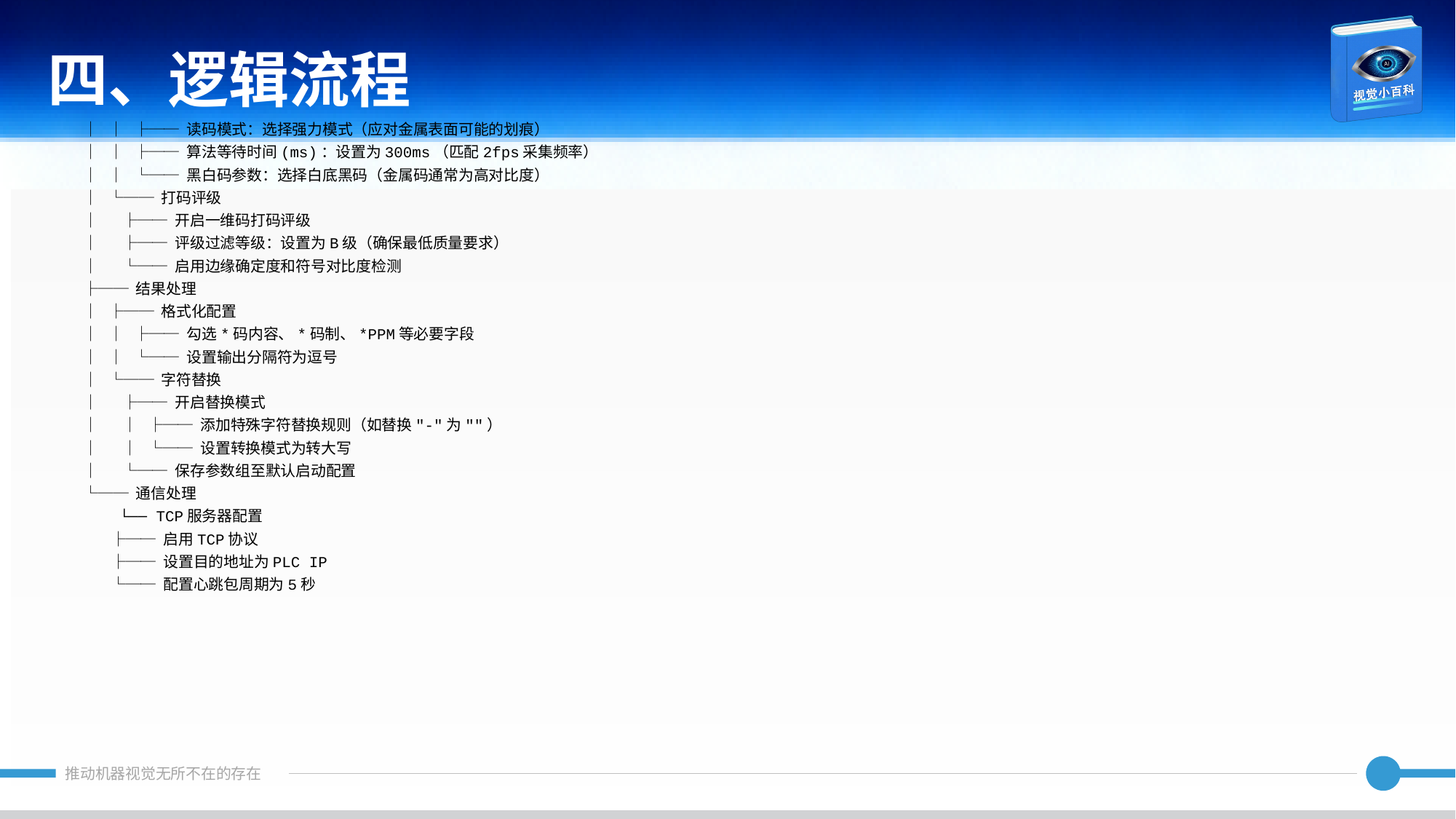

四、逻辑流程

│   │   ├── 读码模式：选择强力模式（应对金属表面可能的划痕）
│   │   ├── 算法等待时间(ms)：设置为300ms（匹配2fps采集频率）
│   │   └── 黑白码参数：选择白底黑码（金属码通常为高对比度）
│   └── 打码评级
│       ├── 开启一维码打码评级
│       ├── 评级过滤等级：设置为B级（确保最低质量要求）
│       └── 启用边缘确定度和符号对比度检测
├── 结果处理
│   ├── 格式化配置
│   │   ├── 勾选*码内容、*码制、*PPM等必要字段
│   │   └── 设置输出分隔符为逗号
│   └── 字符替换
│       ├── 开启替换模式
│       │   ├── 添加特殊字符替换规则（如替换"-"为""）
│       │   └── 设置转换模式为转大写
│       └── 保存参数组至默认启动配置
└── 通信处理
    └── TCP服务器配置
        ├── 启用TCP协议
        ├── 设置目的地址为PLC IP
        └── 配置心跳包周期为5秒
9